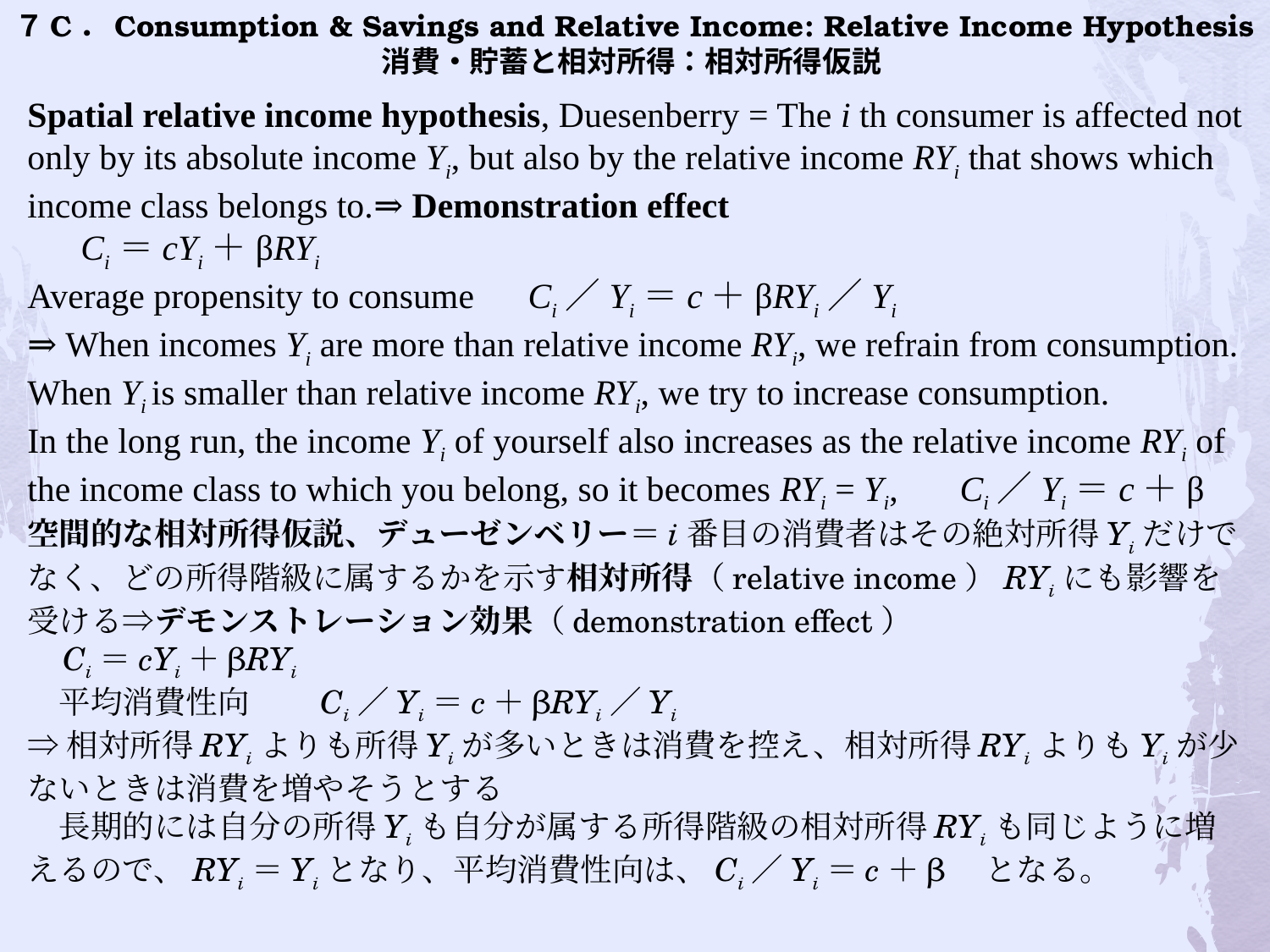

# ７C．Consumption & Savings and Relative Income: Relative Income Hypothesis 消費・貯蓄と相対所得：相対所得仮説
Spatial relative income hypothesis, Duesenberry = The i th consumer is affected not only by its absolute income Yi, but also by the relative income RYi that shows which income class belongs to.⇒ Demonstration effect
      Ci＝cYi＋βRYi
Average propensity to consume      Ci／Yi＝c＋βRYi／Yi
⇒ When incomes Yi are more than relative income RYi, we refrain from consumption. When Yi is smaller than relative income RYi, we try to increase consumption.
In the long run, the income Yi of yourself also increases as the relative income RYi of the income class to which you belong, so it becomes RYi = Yi,　 Ci／Yi＝c＋β
空間的な相対所得仮説、デューゼンベリー＝i番目の消費者はその絶対所得Yiだけでなく、どの所得階級に属するかを示す相対所得（relative income）RYiにも影響を受ける⇒デモンストレーション効果（demonstration effect）
    Ci＝cYi＋βRYi
　平均消費性向　　Ci／Yi＝c＋βRYi／Yi
⇒相対所得RYiよりも所得Yiが多いときは消費を控え、相対所得RYiよりもYiが少ないときは消費を増やそうとする
　長期的には自分の所得Yiも自分が属する所得階級の相対所得RYiも同じように増えるので、RYi＝Yiとなり、平均消費性向は、Ci／Yi＝c＋β　となる。